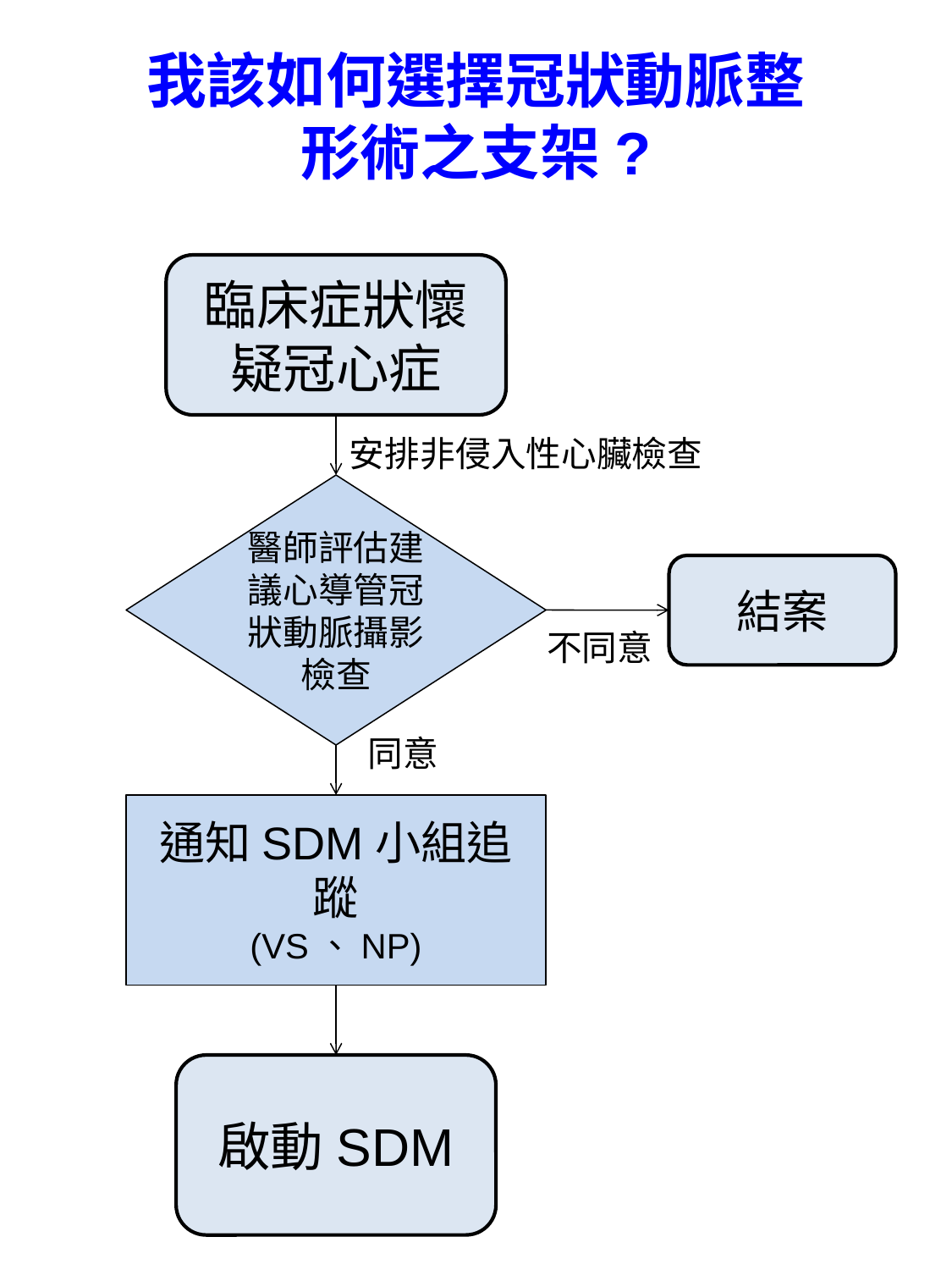

我該如何選擇冠狀動脈整形術之支架?
臨床症狀懷疑冠心症
安排非侵入性心臟檢查
醫師評估建議心導管冠狀動脈攝影檢查
結案
不同意
同意
通知SDM小組追蹤
(VS、NP)
啟動SDM